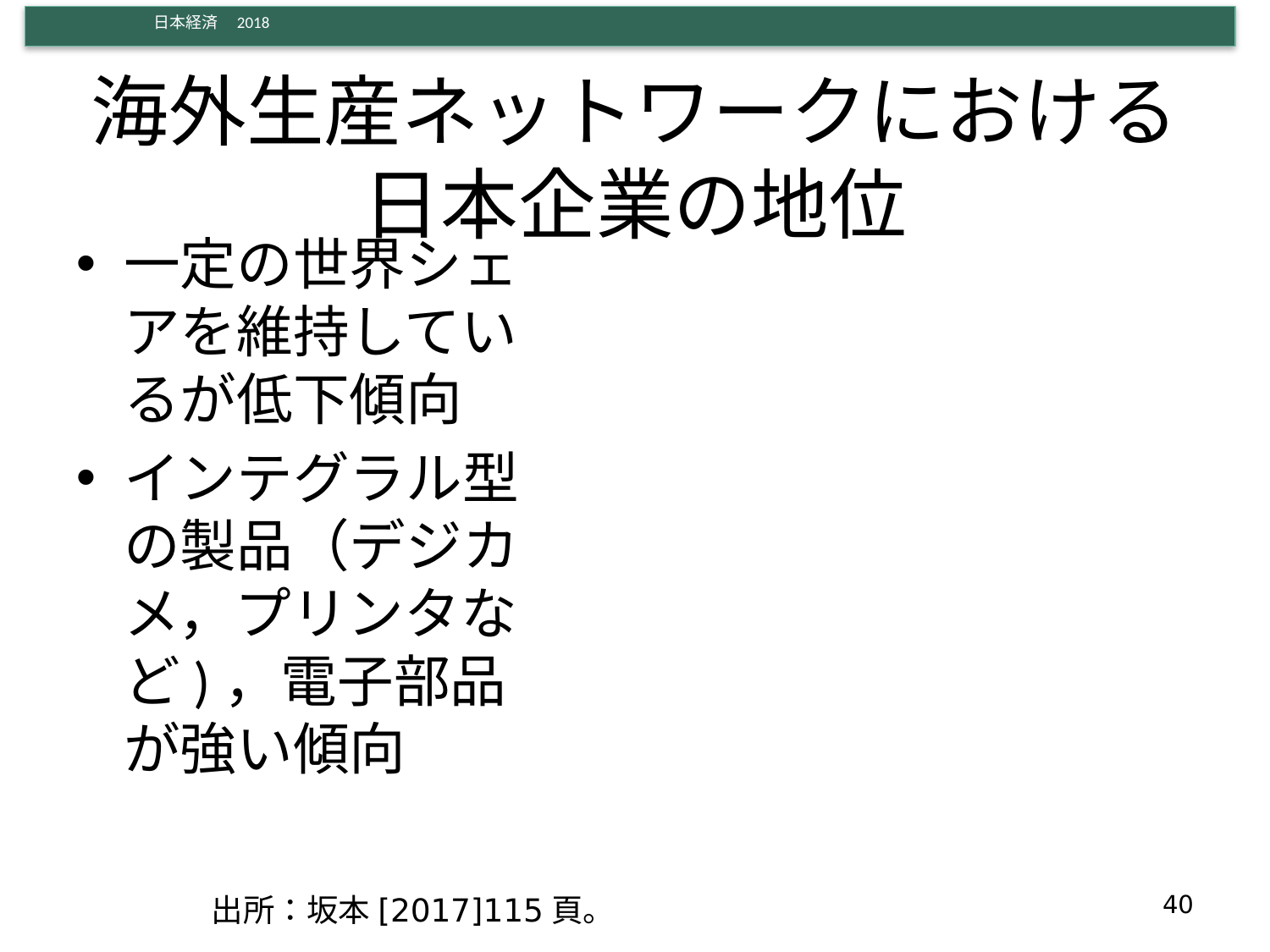

# 海外生産ネットワークにおける日本企業の地位
一定の世界シェアを維持しているが低下傾向
インテグラル型の製品（デジカメ，プリンタなど)，電子部品が強い傾向

40
出所：坂本[2017]115頁。